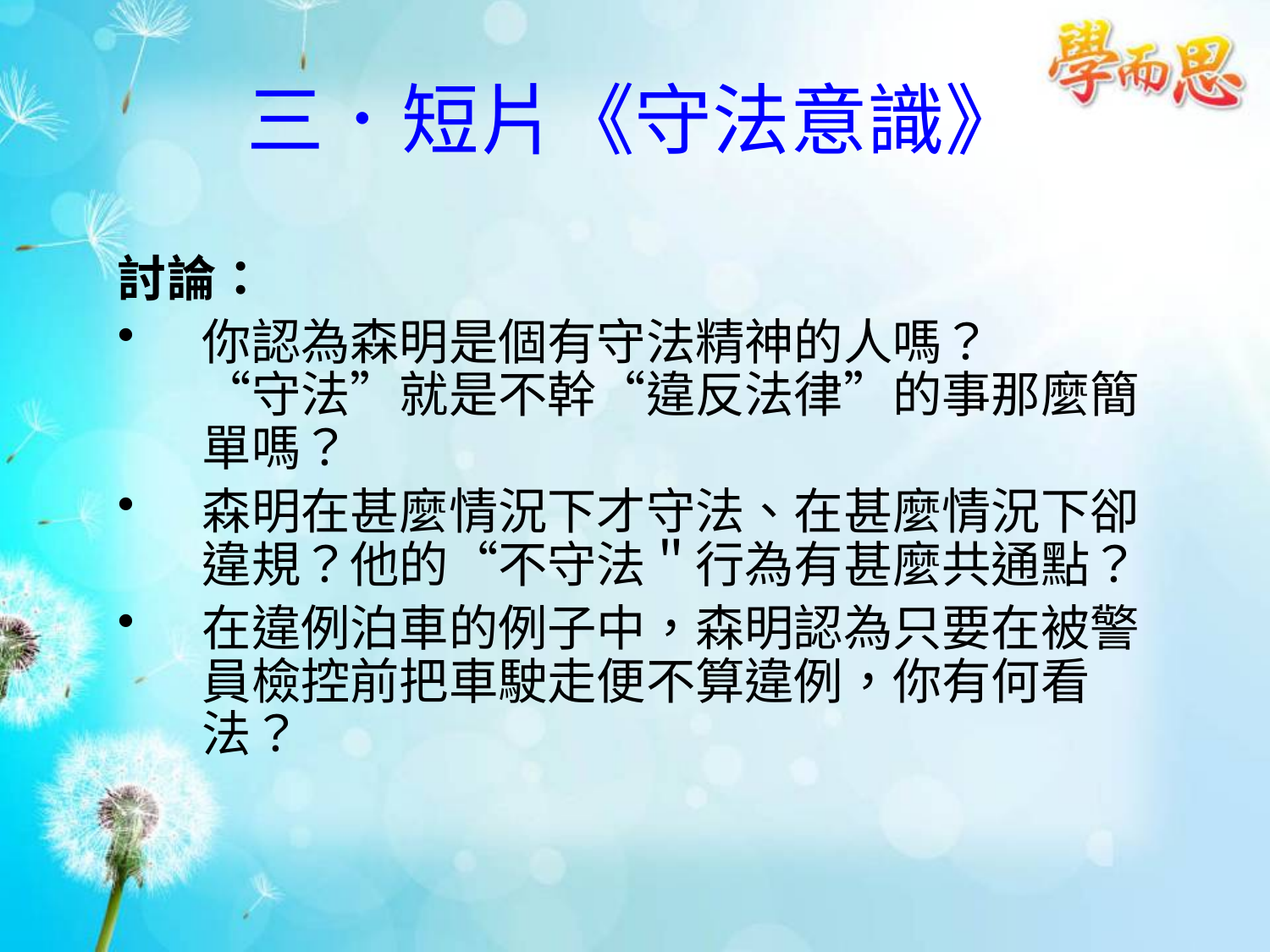

# 三．短片《守法意識》
討論：
你認為森明是個有守法精神的人嗎？
“守法”就是不幹“違反法律”的事那麼簡單嗎？
森明在甚麼情況下才守法、在甚麼情況下卻違規？他的“不守法＂行為有甚麼共通點？
在違例泊車的例子中，森明認為只要在被警員檢控前把車駛走便不算違例，你有何看法？